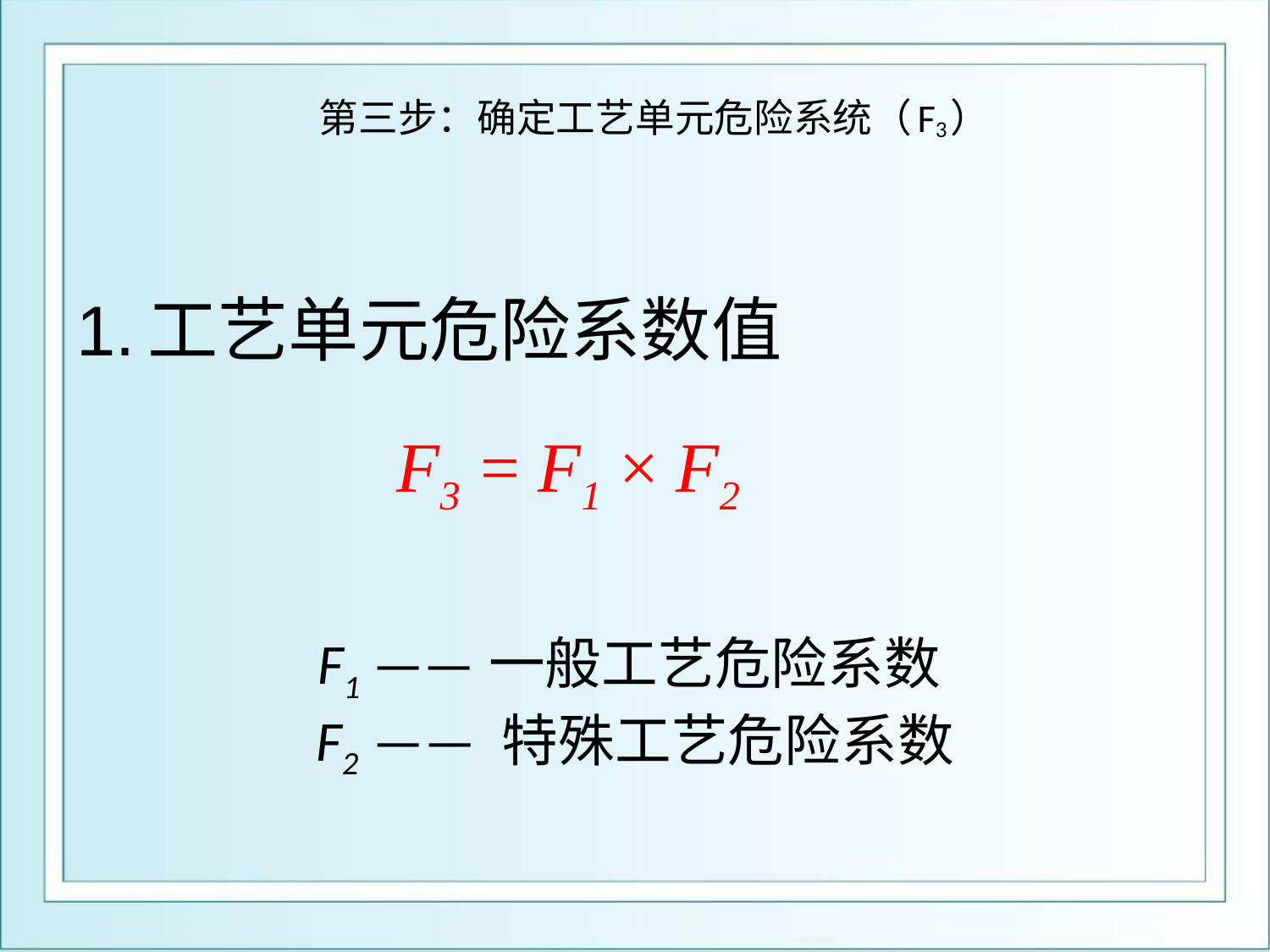

# 第三步：确定工艺单元危险系统（F3）

工艺单元危险系数值

                           F3  = F1 × F2

                   F1 ——一般工艺危险系数
F2  —— 特殊工艺危险系数